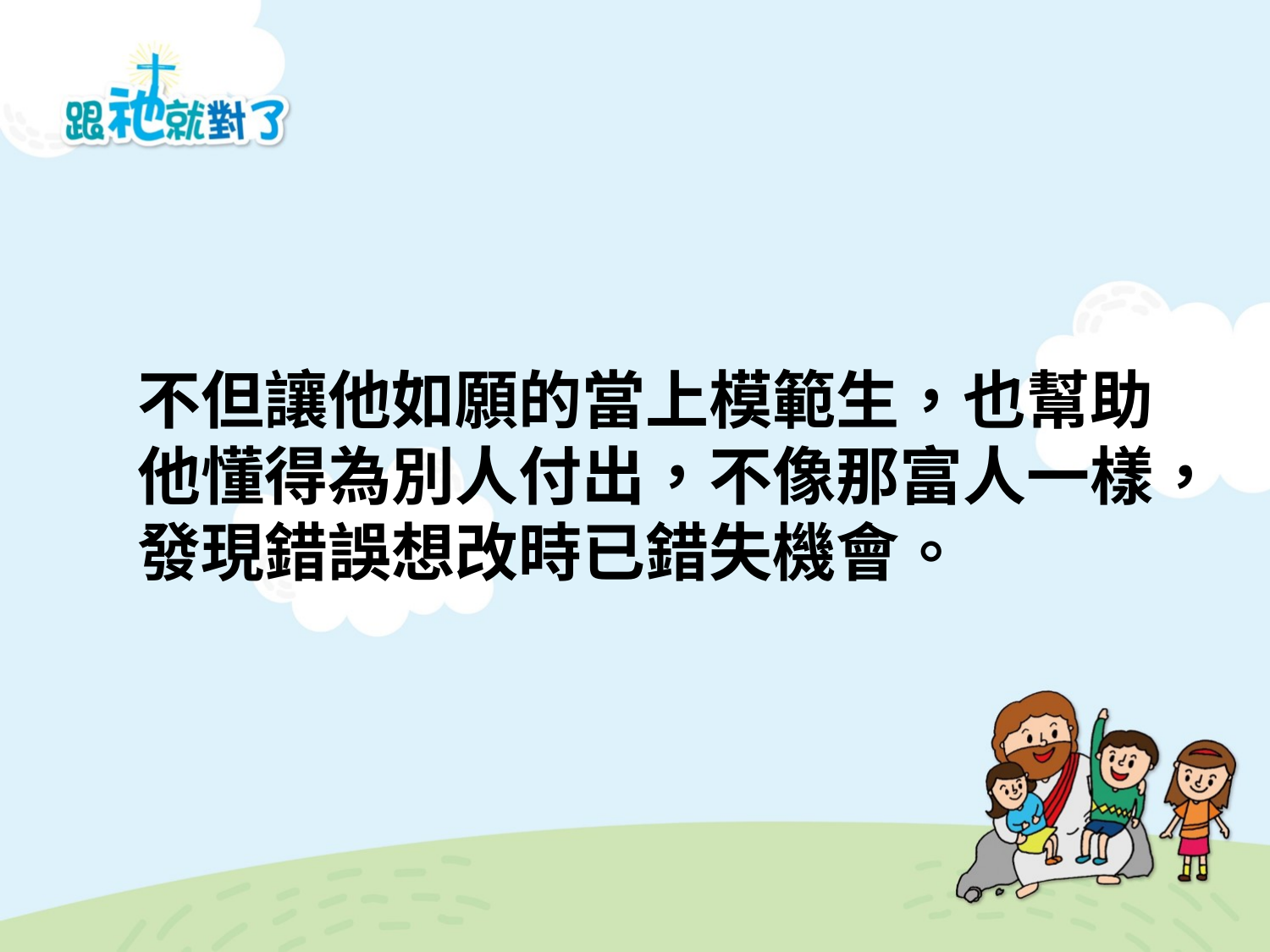

不但讓他如願的當上模範生，也幫助他懂得為別人付出，不像那富人一樣，發現錯誤想改時已錯失機會。